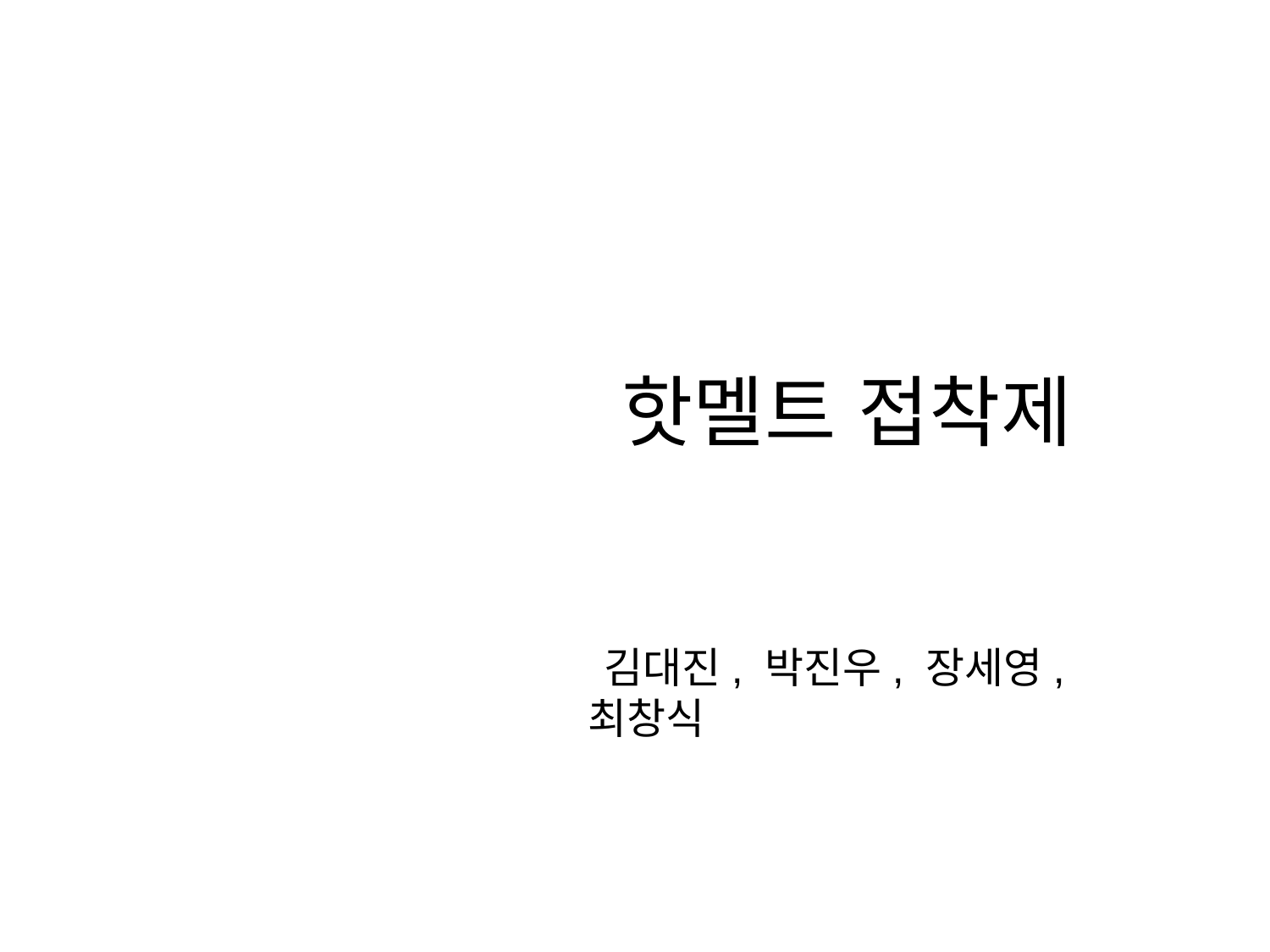

# 핫멜트 접착제
 김대진, 박진우, 장세영, 최창식